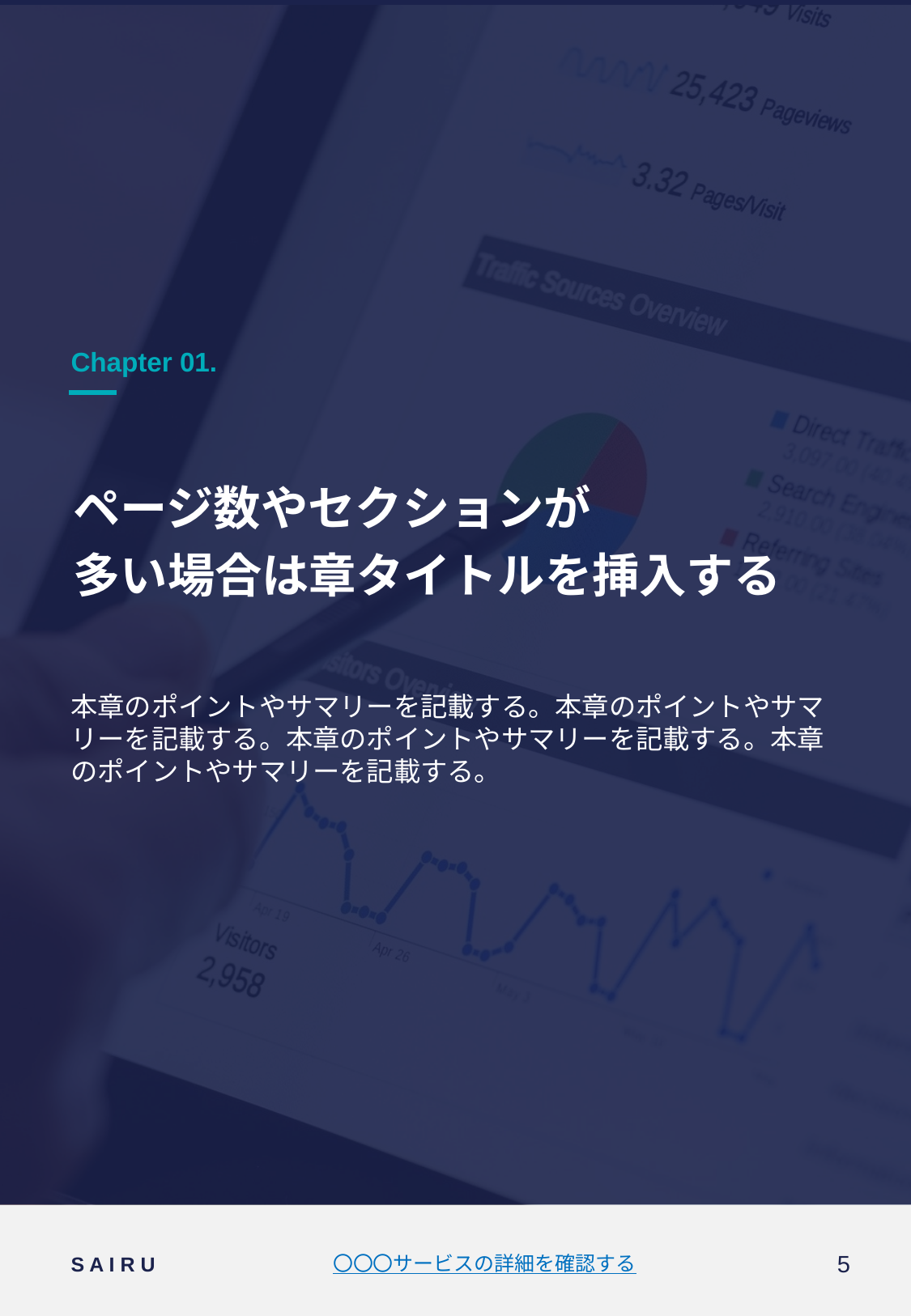

Chapter 01.
ページ数やセクションが
多い場合は章タイトルを挿入する
本章のポイントやサマリーを記載する。本章のポイントやサマリーを記載する。本章のポイントやサマリーを記載する。本章のポイントやサマリーを記載する。
〇〇〇サービスの詳細を確認する
5
S A I R U